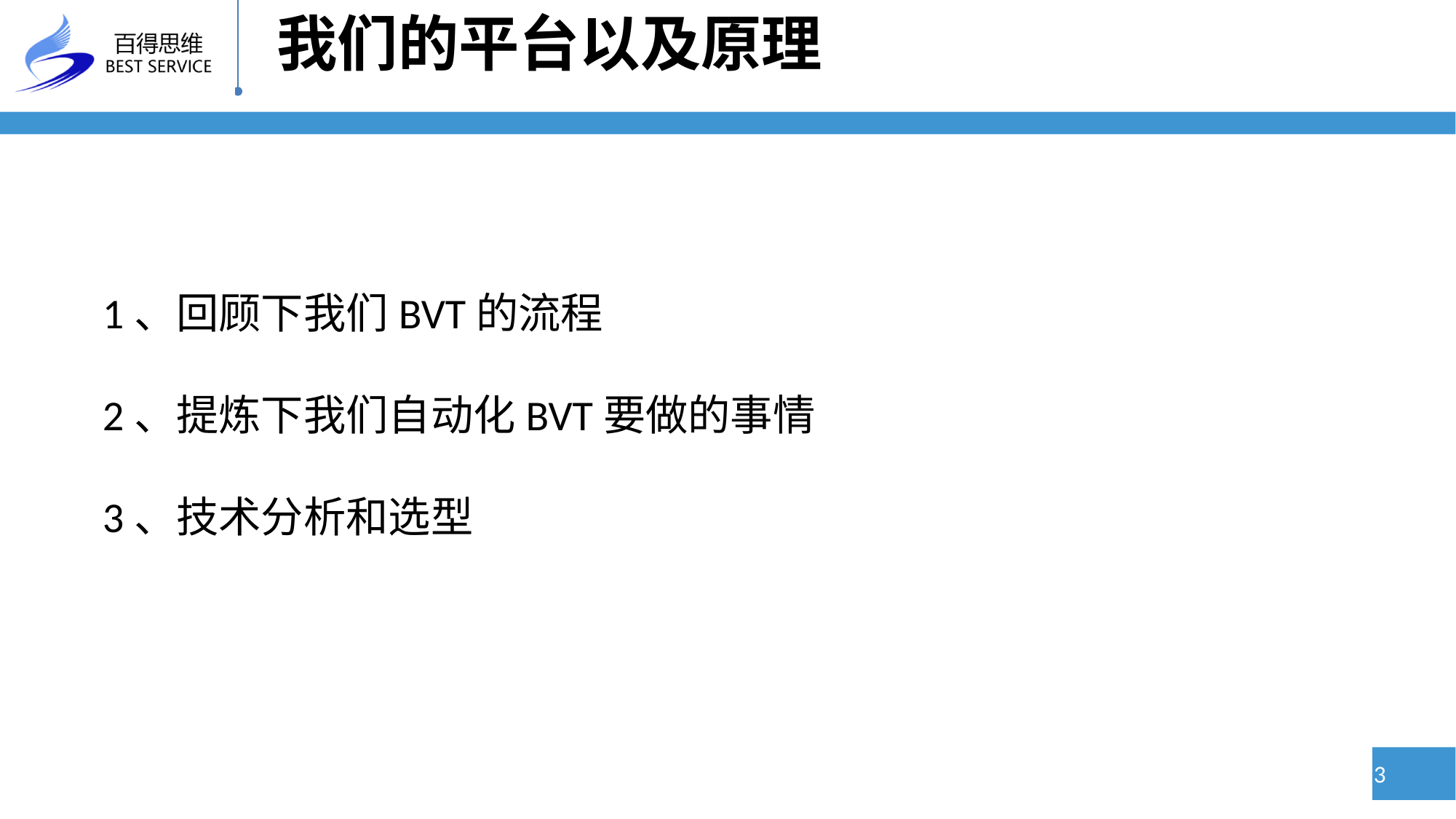

# 我们的平台以及原理
1、回顾下我们BVT的流程

2、提炼下我们自动化BVT要做的事情

3、技术分析和选型